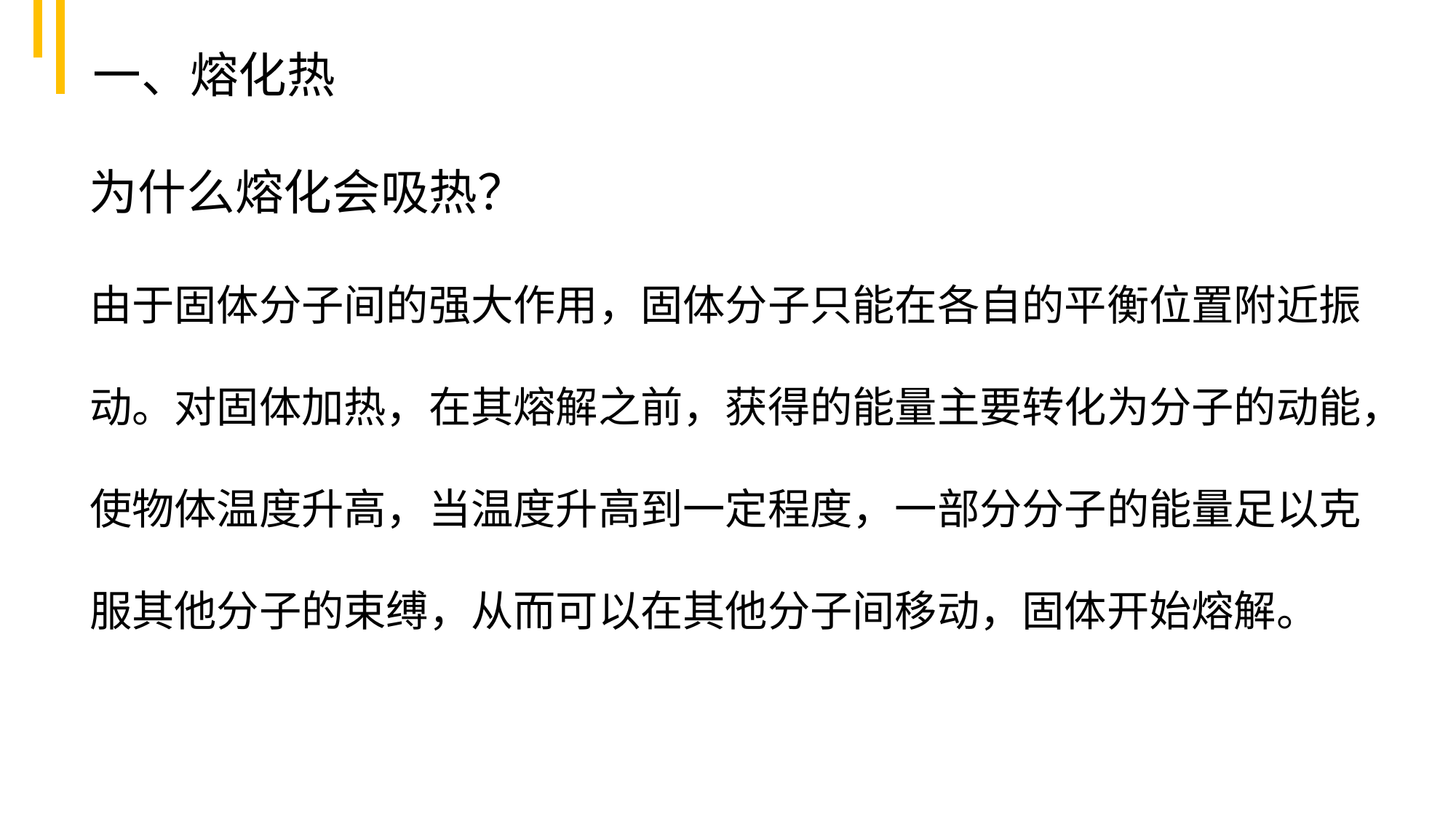

一、熔化热
为什么熔化会吸热？
由于固体分子间的强大作用，固体分子只能在各自的平衡位置附近振动。对固体加热，在其熔解之前，获得的能量主要转化为分子的动能，使物体温度升高，当温度升高到一定程度，一部分分子的能量足以克服其他分子的束缚，从而可以在其他分子间移动，固体开始熔解。